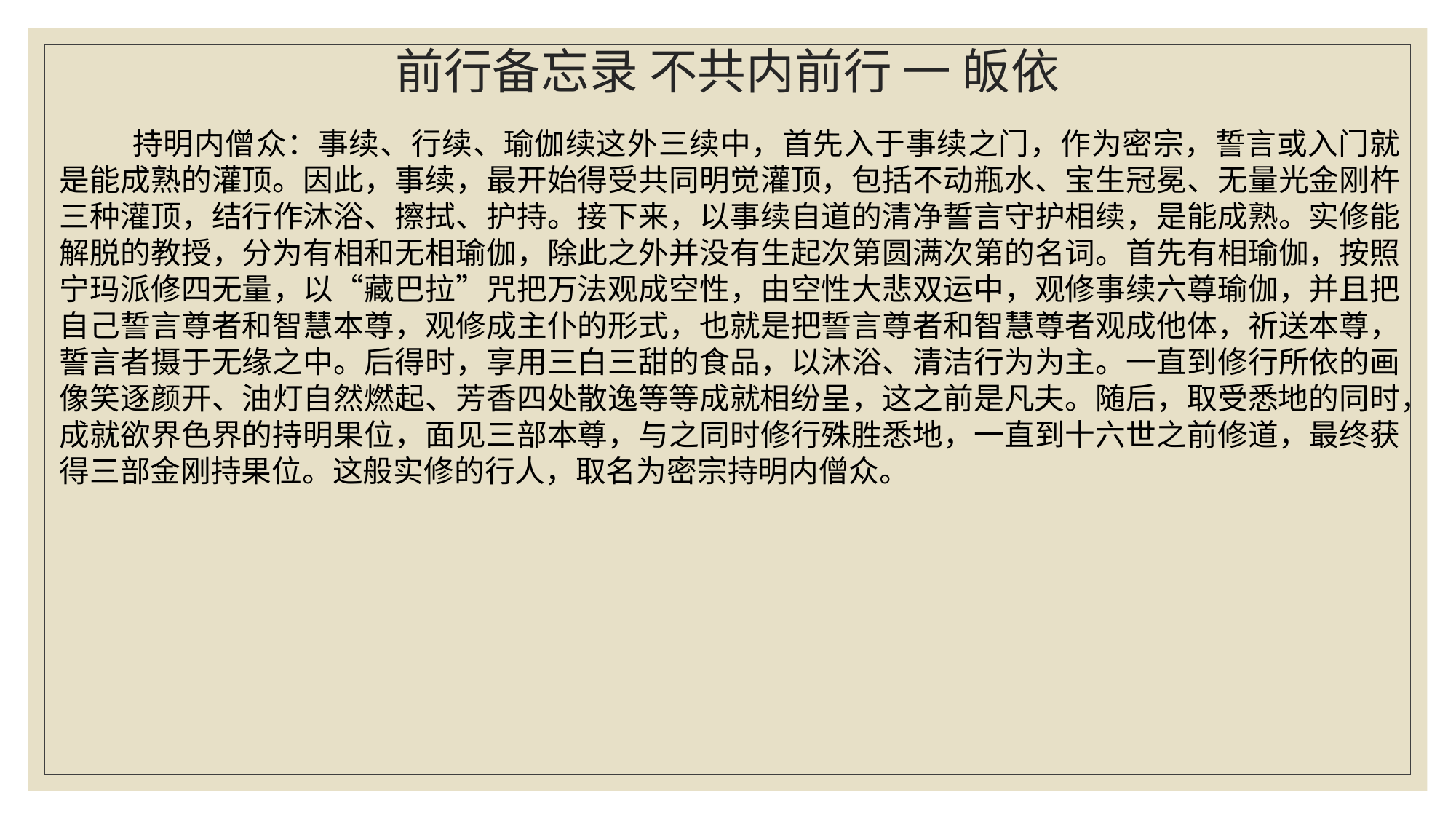

# 前行备忘录 不共内前行 一 皈依
         持明内僧众：事续、行续、瑜伽续这外三续中，首先入于事续之门，作为密宗，誓言或入门就是能成熟的灌顶。因此，事续，最开始得受共同明觉灌顶，包括不动瓶水、宝生冠冕、无量光金刚杵三种灌顶，结行作沐浴、擦拭、护持。接下来，以事续自道的清净誓言守护相续，是能成熟。实修能解脱的教授，分为有相和无相瑜伽，除此之外并没有生起次第圆满次第的名词。首先有相瑜伽，按照宁玛派修四无量，以“藏巴拉”咒把万法观成空性，由空性大悲双运中，观修事续六尊瑜伽，并且把自己誓言尊者和智慧本尊，观修成主仆的形式，也就是把誓言尊者和智慧尊者观成他体，祈送本尊，誓言者摄于无缘之中。后得时，享用三白三甜的食品，以沐浴、清洁行为为主。一直到修行所依的画像笑逐颜开、油灯自然燃起、芳香四处散逸等等成就相纷呈，这之前是凡夫。随后，取受悉地的同时，成就欲界色界的持明果位，面见三部本尊，与之同时修行殊胜悉地，一直到十六世之前修道，最终获得三部金刚持果位。这般实修的行人，取名为密宗持明内僧众。